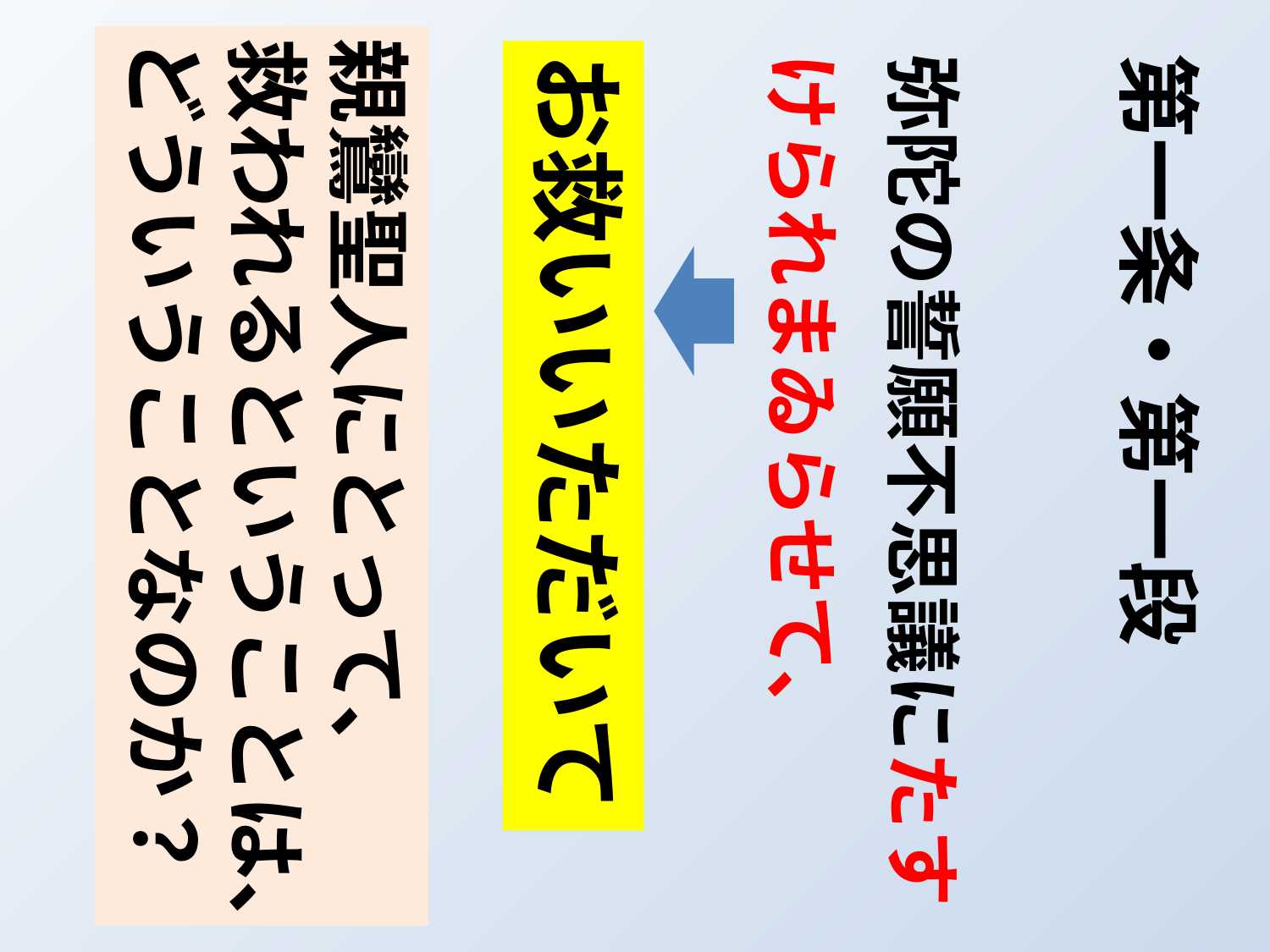

親鸞聖人にとって、
救われるということは、どういうことなのか？
お救いいただいて
第一条・第一段

弥陀の誓願不思議にたすけられまゐらせて、